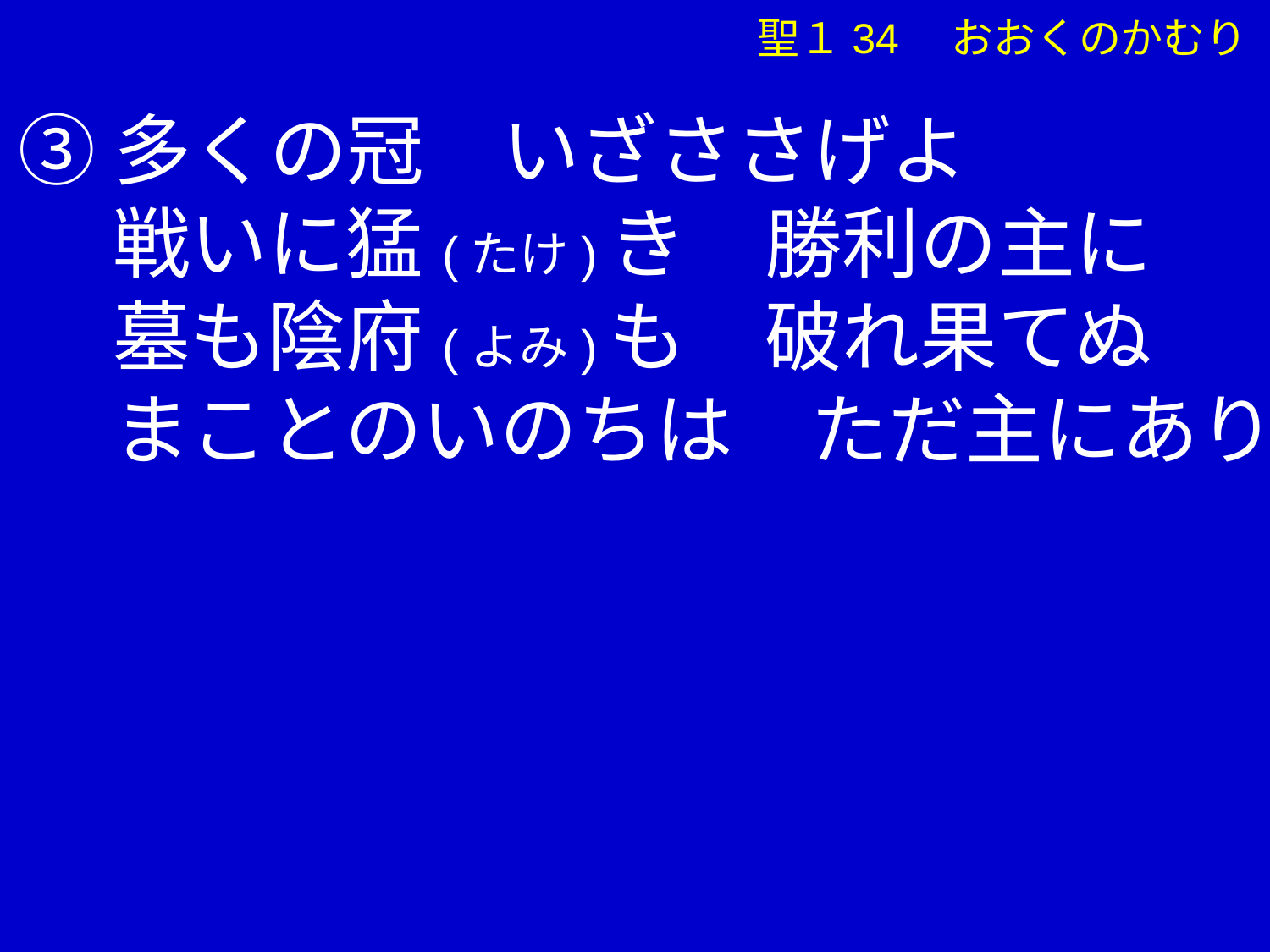

③多くの冠　いざささげよ
　 戦いに猛(たけ)き　勝利の主に
　 墓も陰府(よみ)も　破れ果てぬ
　 まことのいのちは　ただ主にあり
聖１34　おおくのかむり